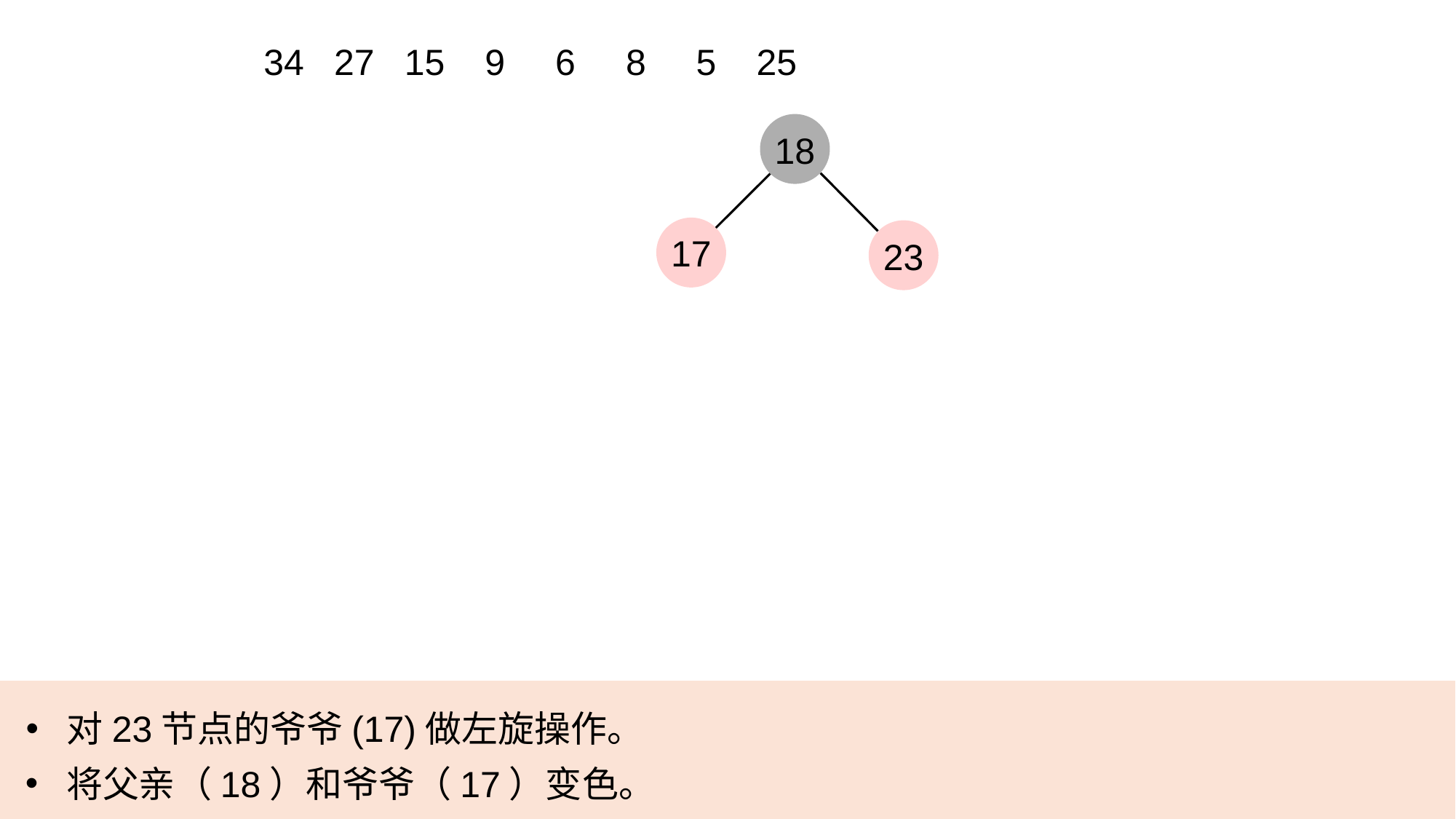

34
27
15
9
6
8
5
25

18

17
23

对23节点的爷爷(17)做左旋操作。
将父亲（18）和爷爷（17）变色。